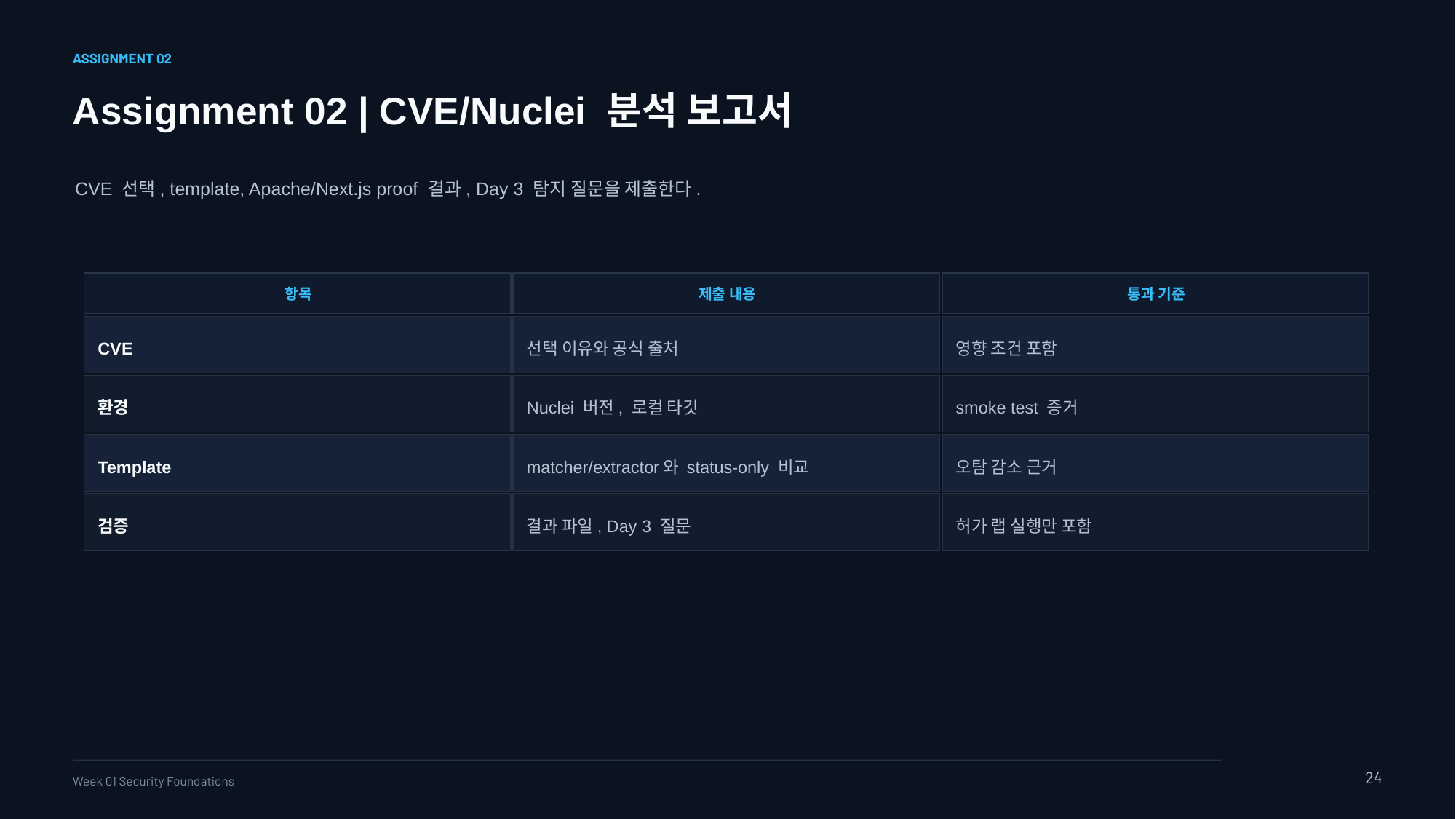

ASSIGNMENT 02
Assignment 02 | CVE/Nuclei 분석 보고서
CVE 선택, template, Apache/Next.js proof 결과, Day 3 탐지 질문을 제출한다.

항목
제출 내용
통과 기준

CVE
선택 이유와 공식 출처
영향 조건 포함

환경
Nuclei 버전, 로컬 타깃
smoke test 증거

Template
matcher/extractor와 status-only 비교
오탐 감소 근거

검증
결과 파일, Day 3 질문
허가 랩 실행만 포함

24
Week 01 Security Foundations